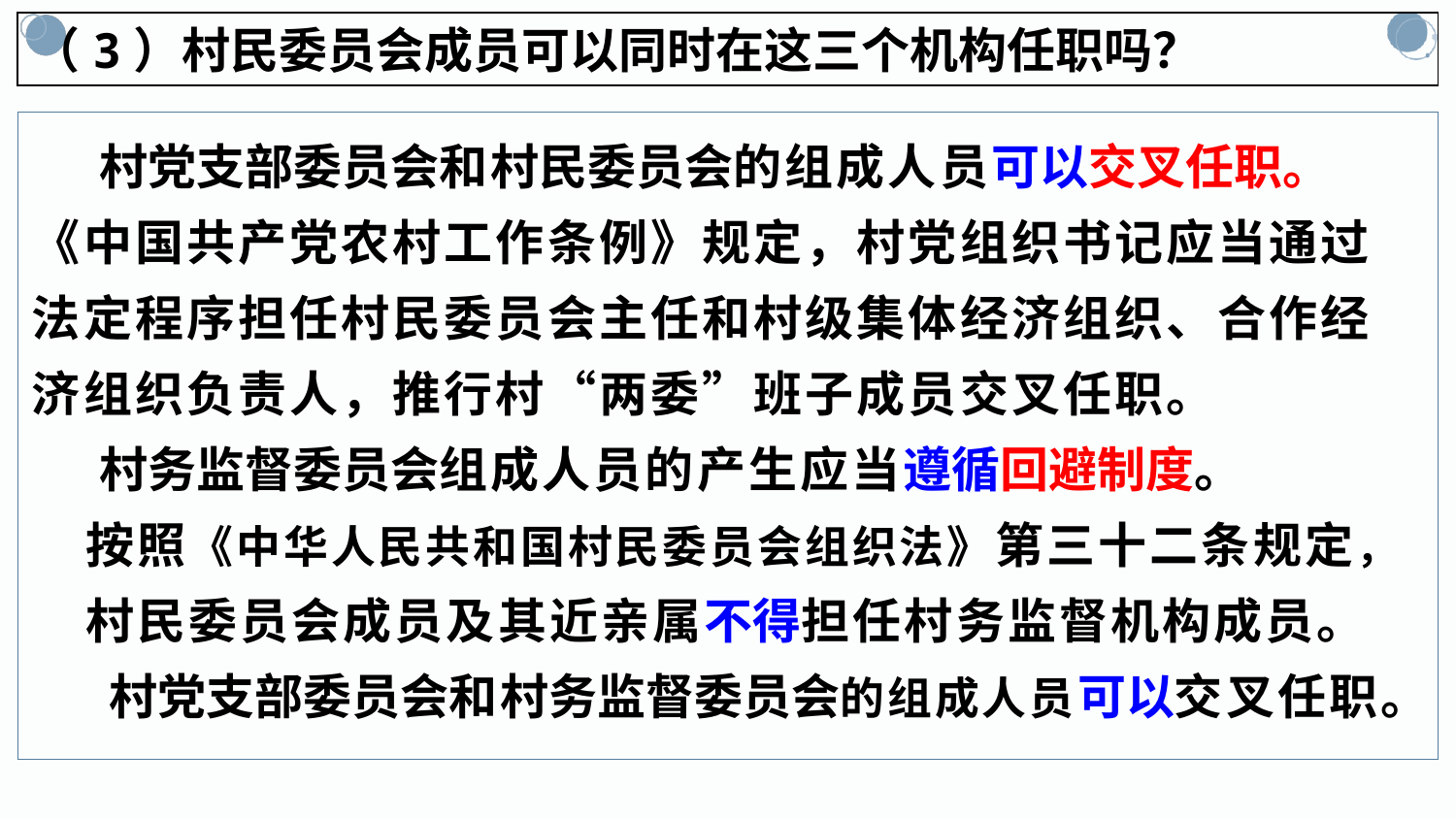

（3）村民委员会成员可以同时在这三个机构任职吗？
    村党支部委员会和村民委员会的组成人员可以交叉任职。《中国共产党农村工作条例》规定，村党组织书记应当通过法定程序担任村民委员会主任和村级集体经济组织、合作经济组织负责人，推行村“两委”班子成员交叉任职。
    村务监督委员会组成人员的产生应当遵循回避制度。
   按照《中华人民共和国村民委员会组织法》第三十二条规定，
   村民委员会成员及其近亲属不得担任村务监督机构成员。
      村党支部委员会和村务监督委员会的组成人员可以交叉任职。